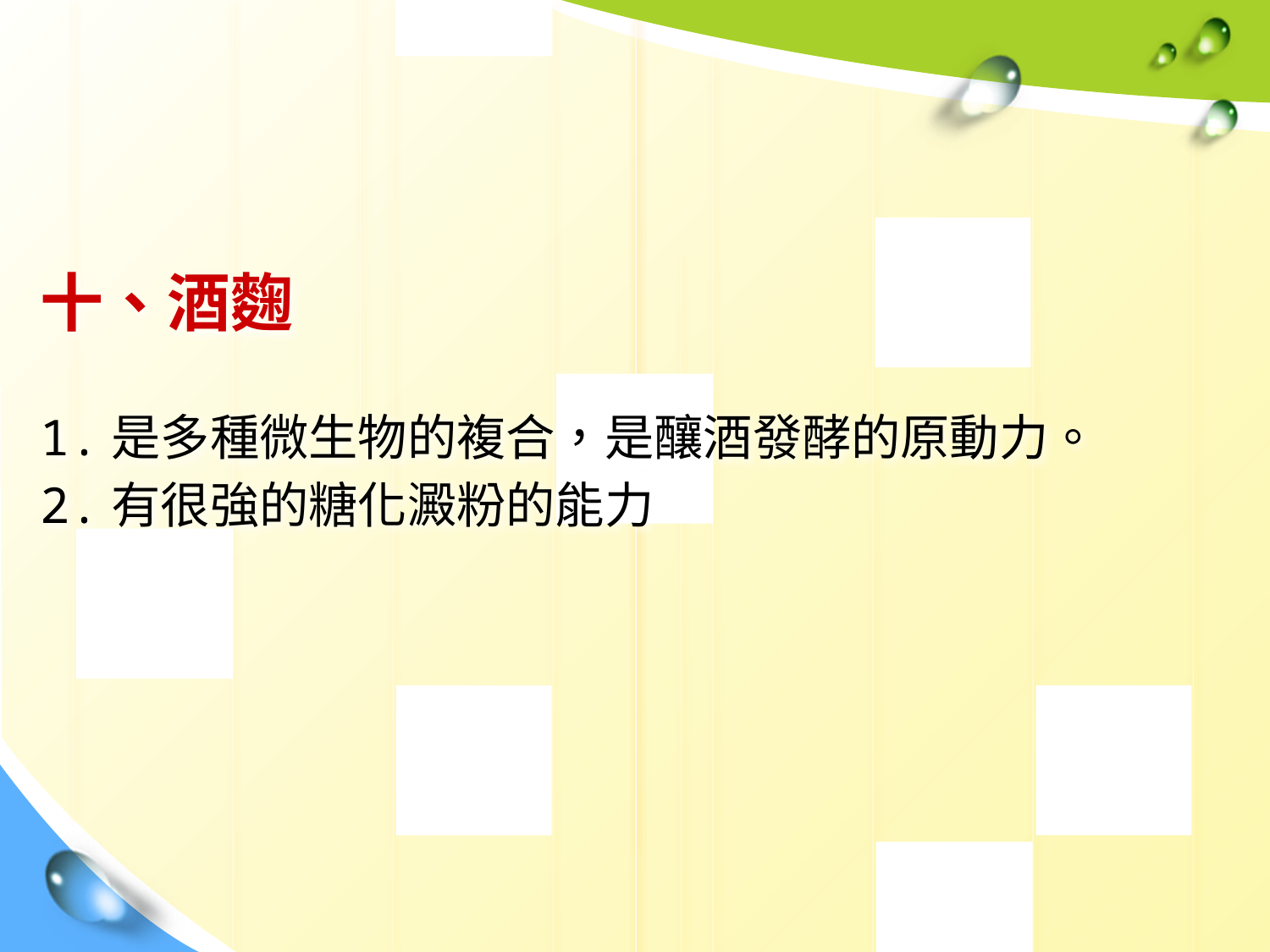

# 十、酒麴

1.是多種微生物的複合，是釀酒發酵的原動力。
2.有很強的糖化澱粉的能力